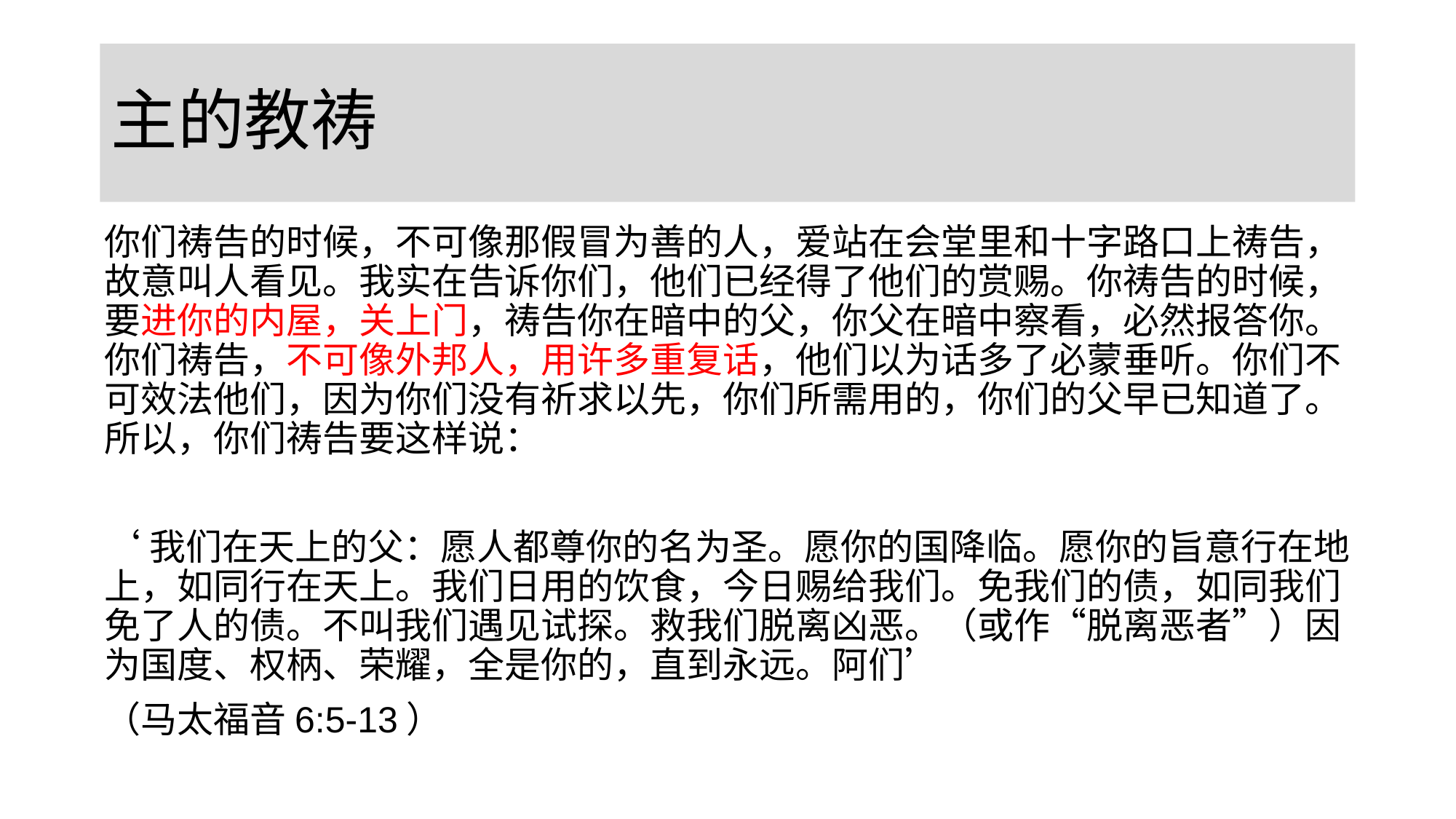

# 主的教祷
你们祷告的时候，不可像那假冒为善的人，爱站在会堂里和十字路口上祷告，故意叫人看见。我实在告诉你们，他们已经得了他们的赏赐。你祷告的时候，要进你的内屋，关上门，祷告你在暗中的父，你父在暗中察看，必然报答你。你们祷告，不可像外邦人，用许多重复话，他们以为话多了必蒙垂听。你们不可效法他们，因为你们没有祈求以先，你们所需用的，你们的父早已知道了。所以，你们祷告要这样说：

‘我们在天上的父：愿人都尊你的名为圣。愿你的国降临。愿你的旨意行在地上，如同行在天上。我们日用的饮食，今日赐给我们。免我们的债，如同我们免了人的债。不叫我们遇见试探。救我们脱离凶恶。（或作“脱离恶者”）因为国度、权柄、荣耀，全是你的，直到永远。阿们’
（马太福音6:5-13）